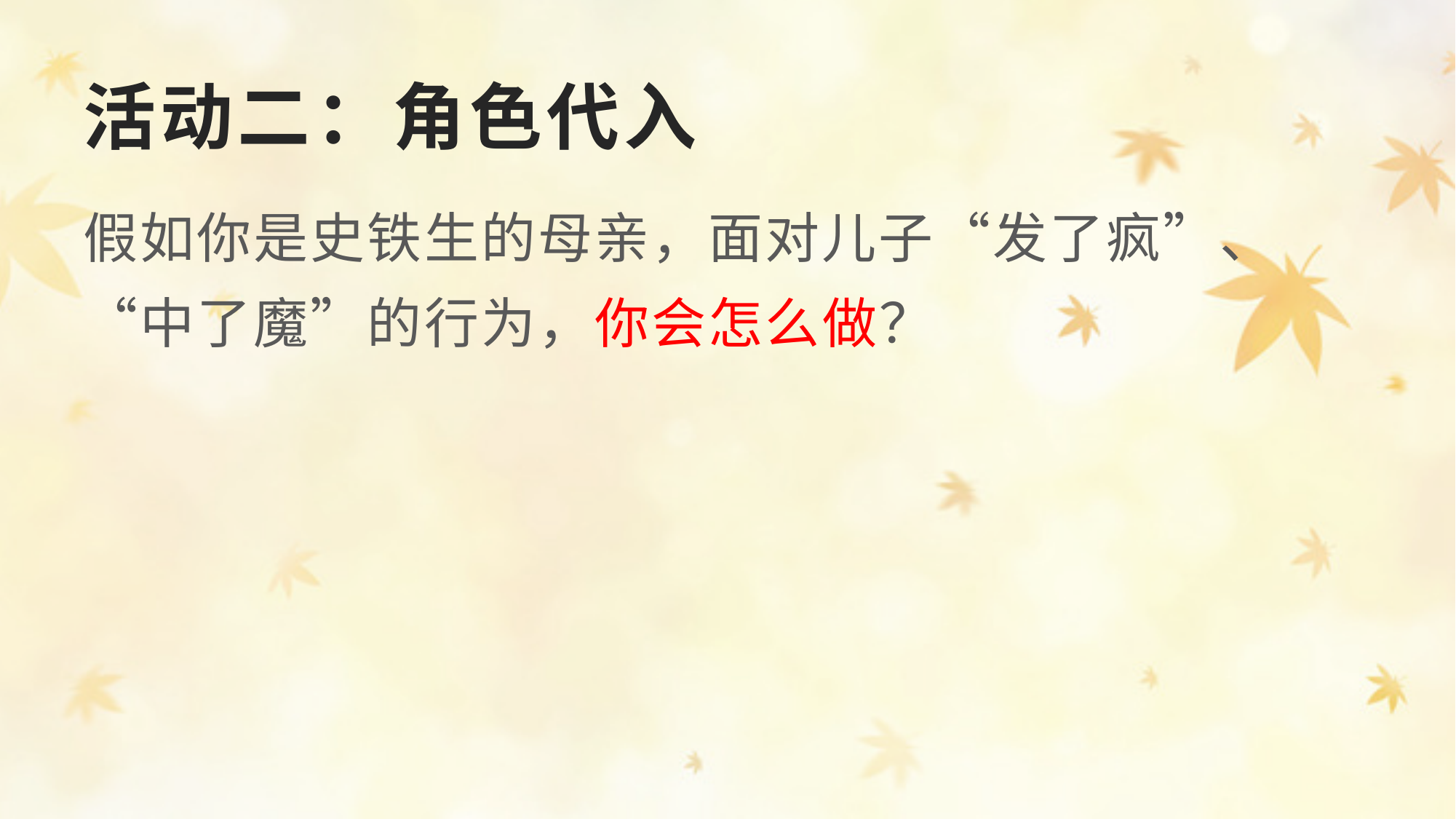

# 活动二：角色代入
假如你是史铁生的母亲，面对儿子“发了疯”、“中了魔”的行为，你会怎么做？